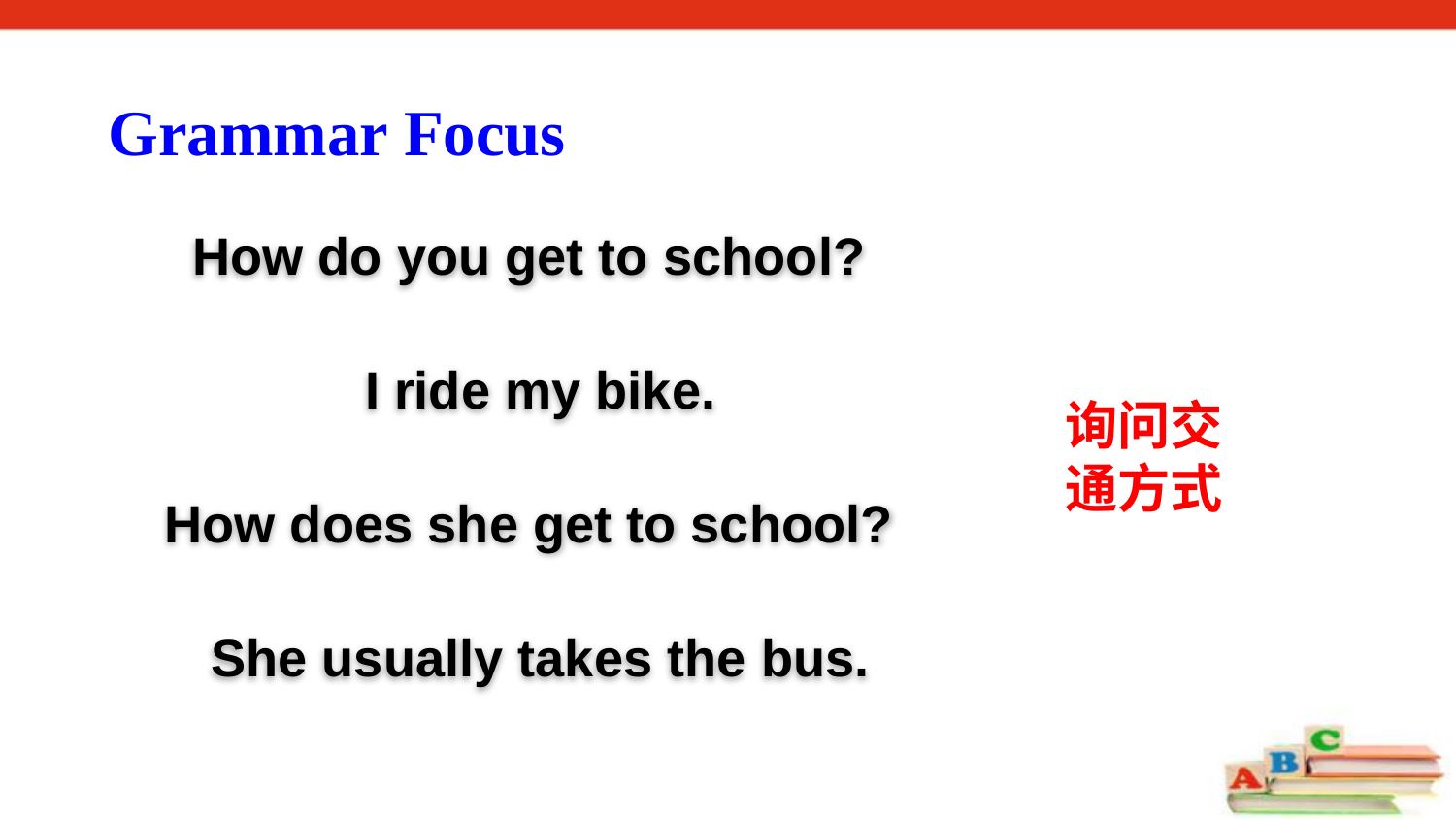

Grammar Focus
How do you get to school?

I ride my bike.
询问交通方式
How does she get to school?
She usually takes the bus.